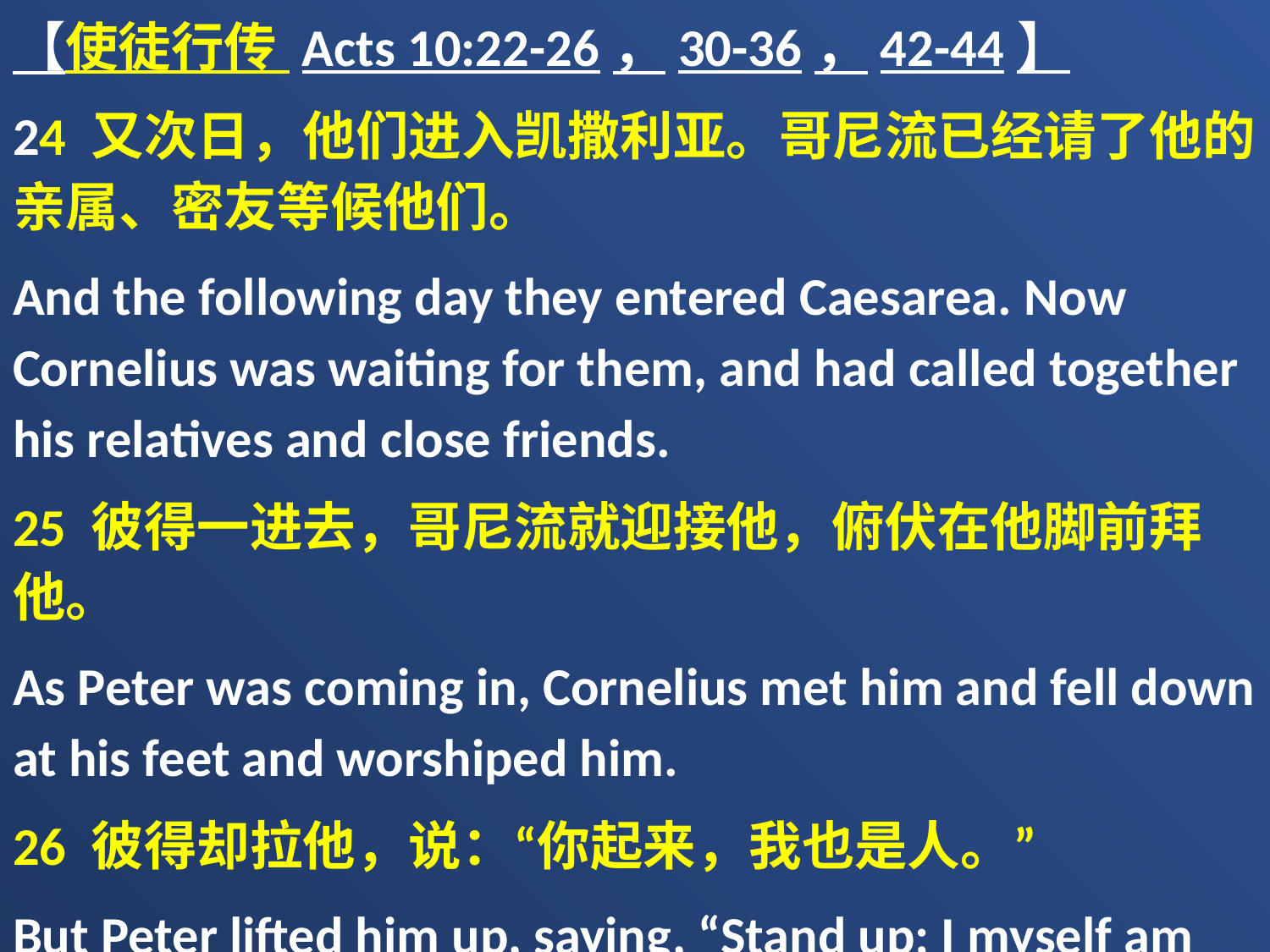

【使徒行传 Acts 10:22-26，30-36，42-44】
24 又次日，他们进入凯撒利亚。哥尼流已经请了他的亲属、密友等候他们。
And the following day they entered Caesarea. Now Cornelius was waiting for them, and had called together his relatives and close friends.
25 彼得一进去，哥尼流就迎接他，俯伏在他脚前拜他。
As Peter was coming in, Cornelius met him and fell down at his feet and worshiped him.
26 彼得却拉他，说：“你起来，我也是人。”
But Peter lifted him up, saying, “Stand up; I myself am also a man.”